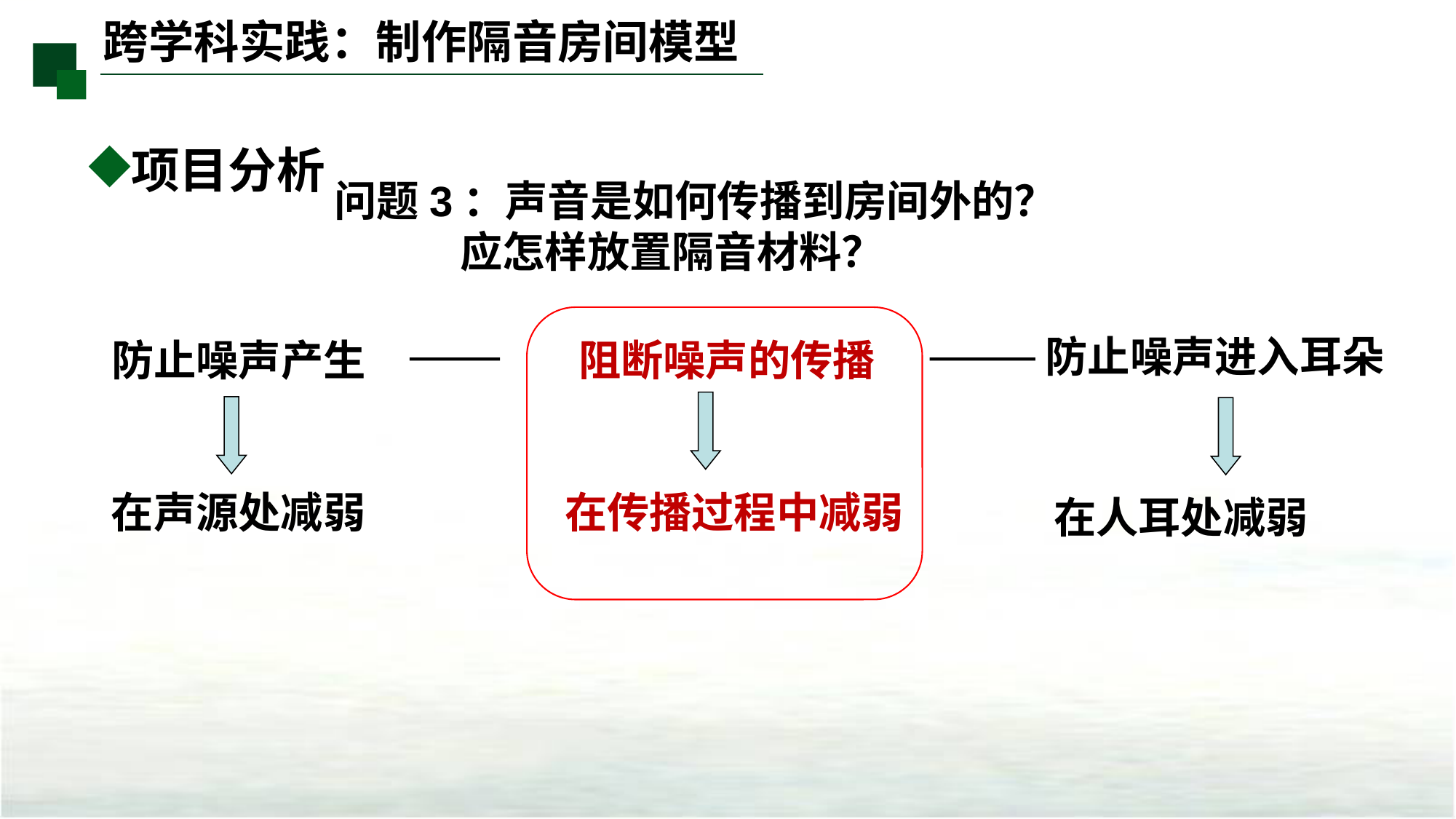

项目分析

问题3：声音是如何传播到房间外的？
            应怎样放置隔音材料？

防止噪声进入耳朵
防止噪声产生
阻断噪声的传播

在传播过程中减弱
在声源处减弱
在人耳处减弱